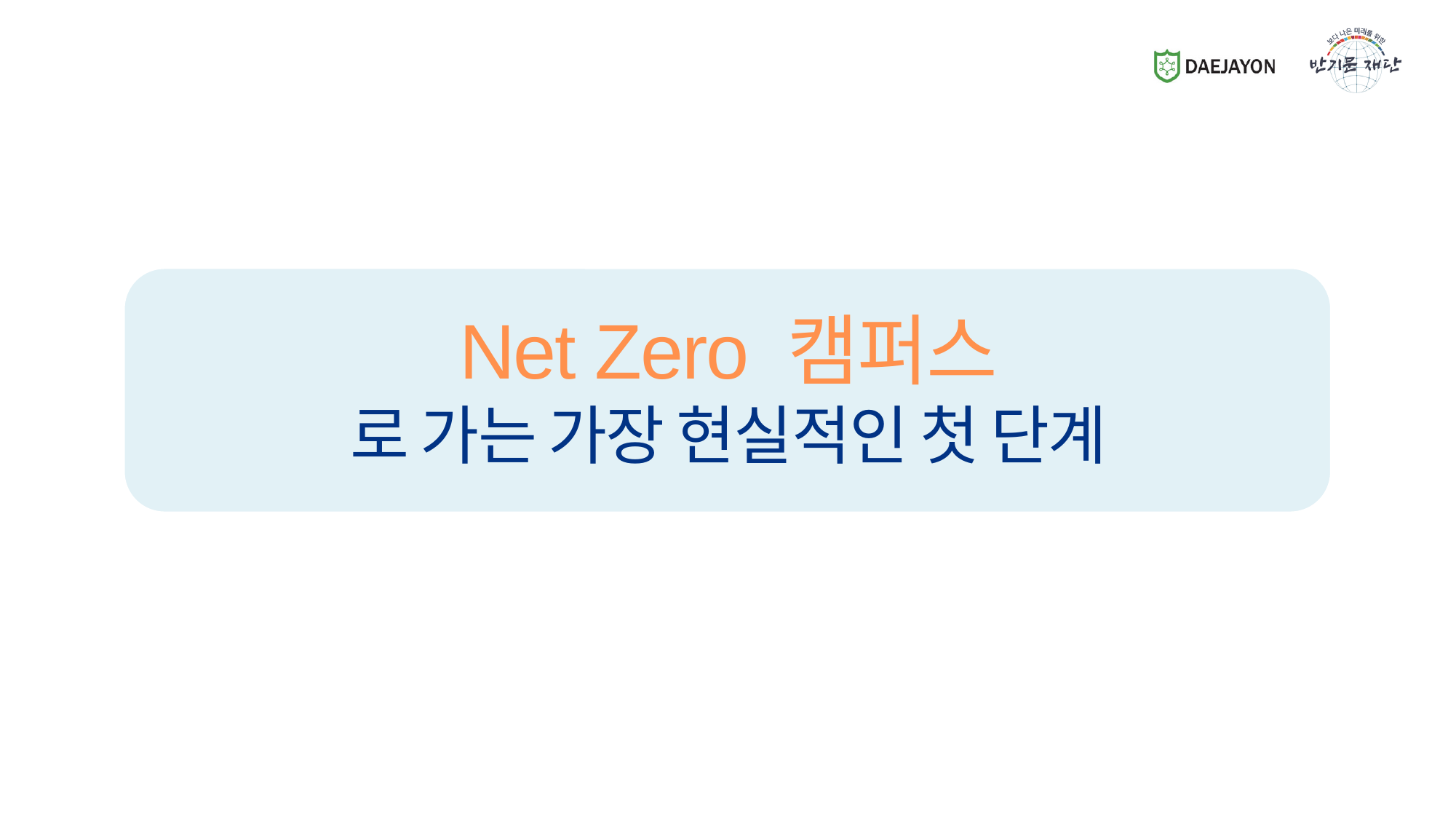

더욱 예측 불가능한 기상 기후

Net Zero 캠퍼스
로 가는 가장 현실적인 첫 단계
직감 X                    데이터 O